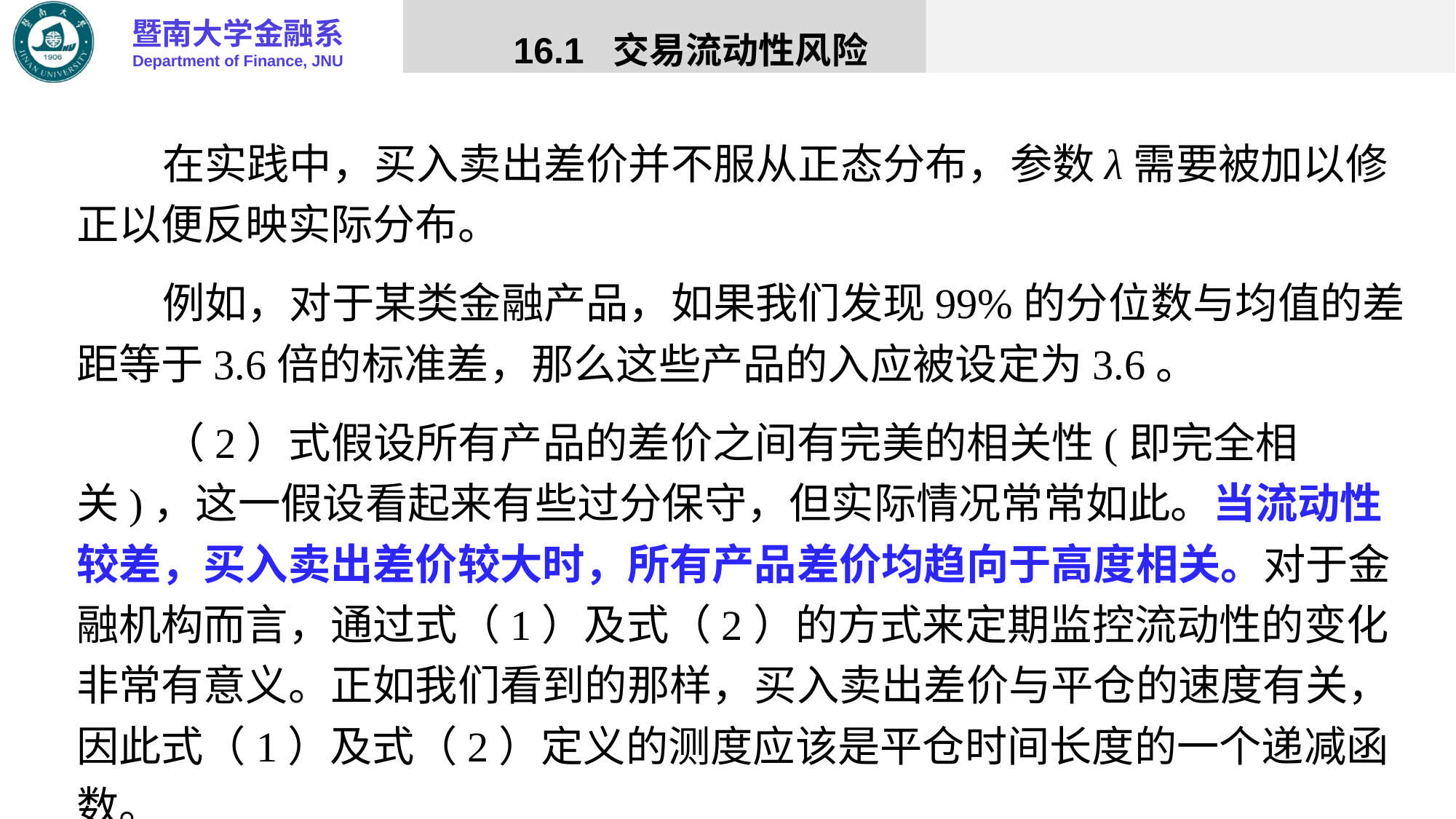

16.1  交易流动性风险
在实践中，买入卖出差价并不服从正态分布，参数λ需要被加以修正以便反映实际分布。
例如，对于某类金融产品，如果我们发现99%的分位数与均值的差距等于3.6倍的标准差，那么这些产品的入应被设定为3.6。
（2）式假设所有产品的差价之间有完美的相关性(即完全相关)，这一假设看起来有些过分保守，但实际情况常常如此。当流动性较差，买入卖出差价较大时，所有产品差价均趋向于高度相关。对于金融机构而言，通过式（1）及式（2）的方式来定期监控流动性的变化非常有意义。正如我们看到的那样，买入卖出差价与平仓的速度有关，因此式（1）及式（2）定义的测度应该是平仓时间长度的一个递减函数。